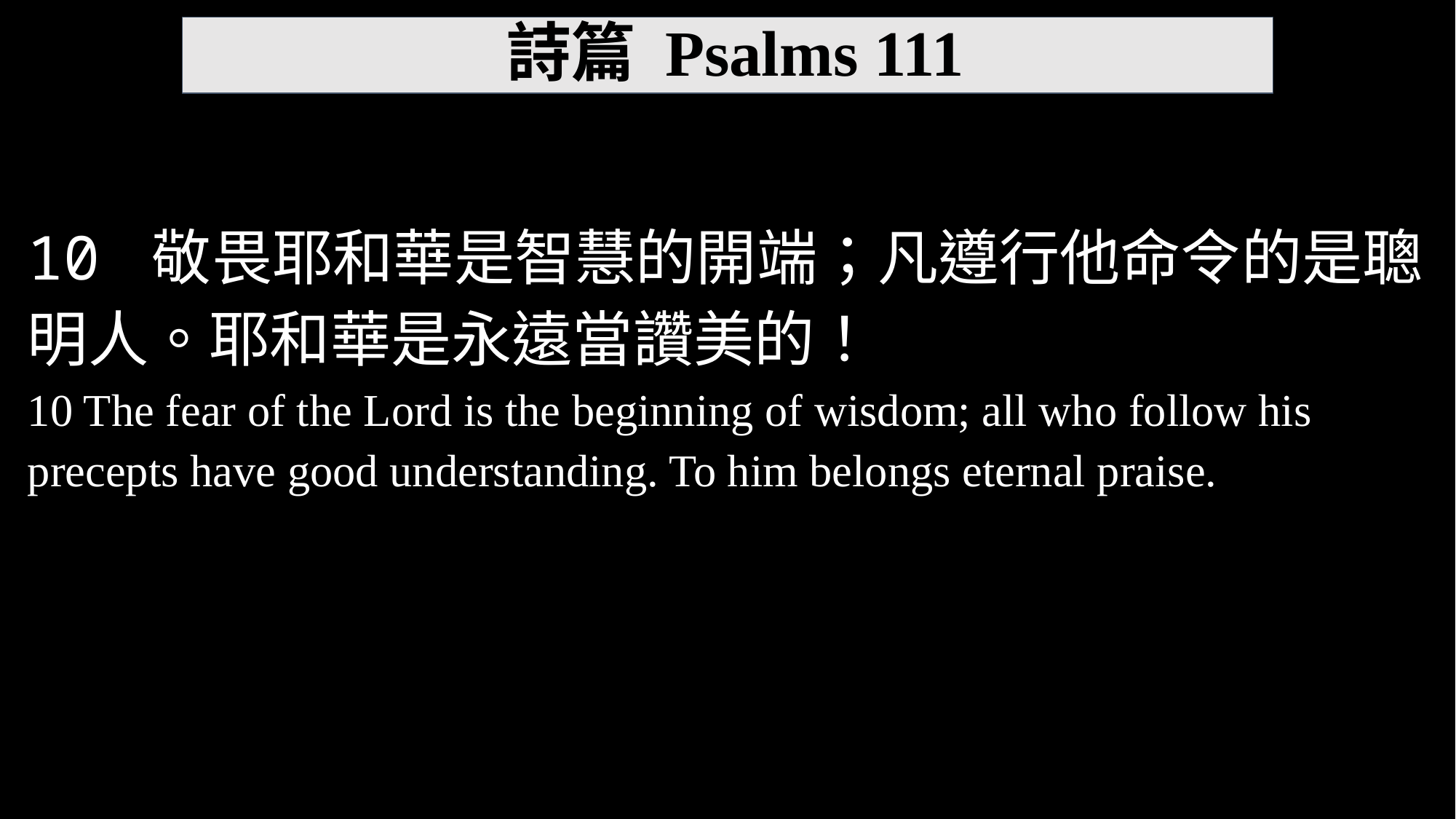

‪‪詩篇 Psalms 111
10 敬畏耶和華是智慧的開端；凡遵行他命令的是聰明人。耶和華是永遠當讚美的！
10 The fear of the Lord is the beginning of wisdom; all who follow his precepts have good understanding. To him belongs eternal praise.